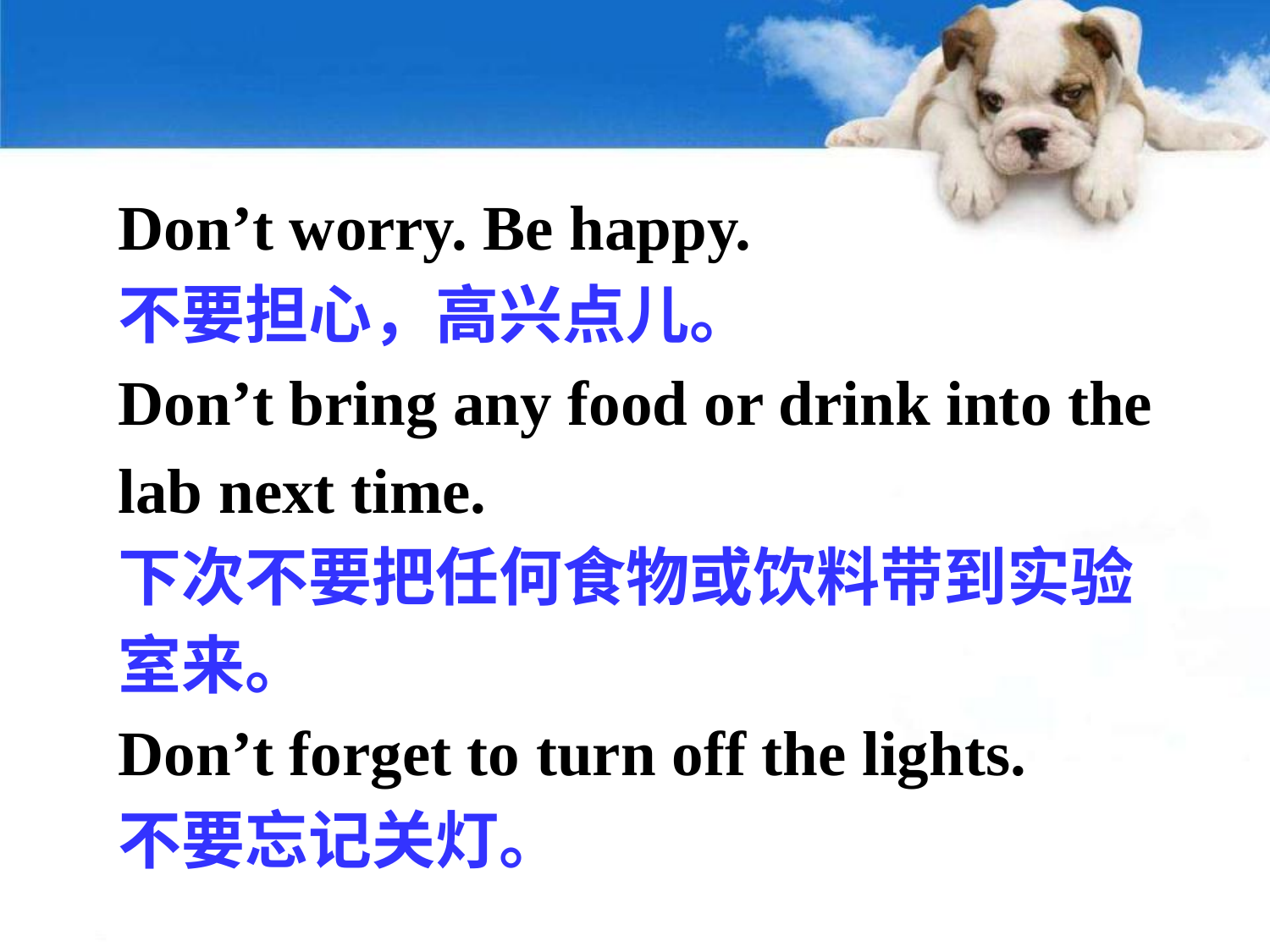

Don’t worry. Be happy.
不要担心，高兴点儿。
Don’t bring any food or drink into the lab next time.
下次不要把任何食物或饮料带到实验室来。
Don’t forget to turn off the lights.
不要忘记关灯。